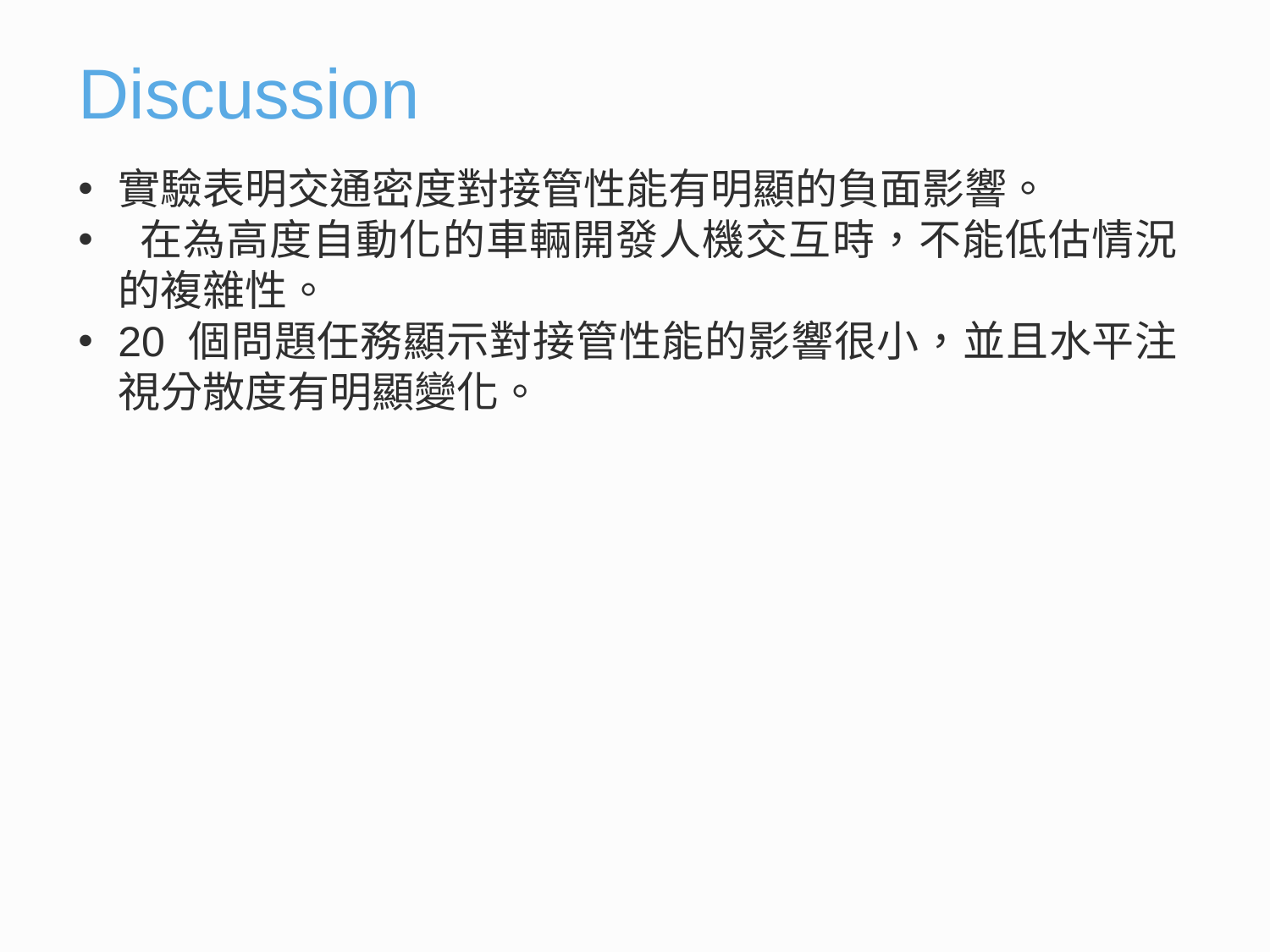

# Discussion
實驗表明交通密度對接管性能有明顯的負面影響。
 在為高度自動化的車輛開發人機交互時，不能低估情況的複雜性。
20 個問題任務顯示對接管性能的影響很小，並且水平注視分散度有明顯變化。